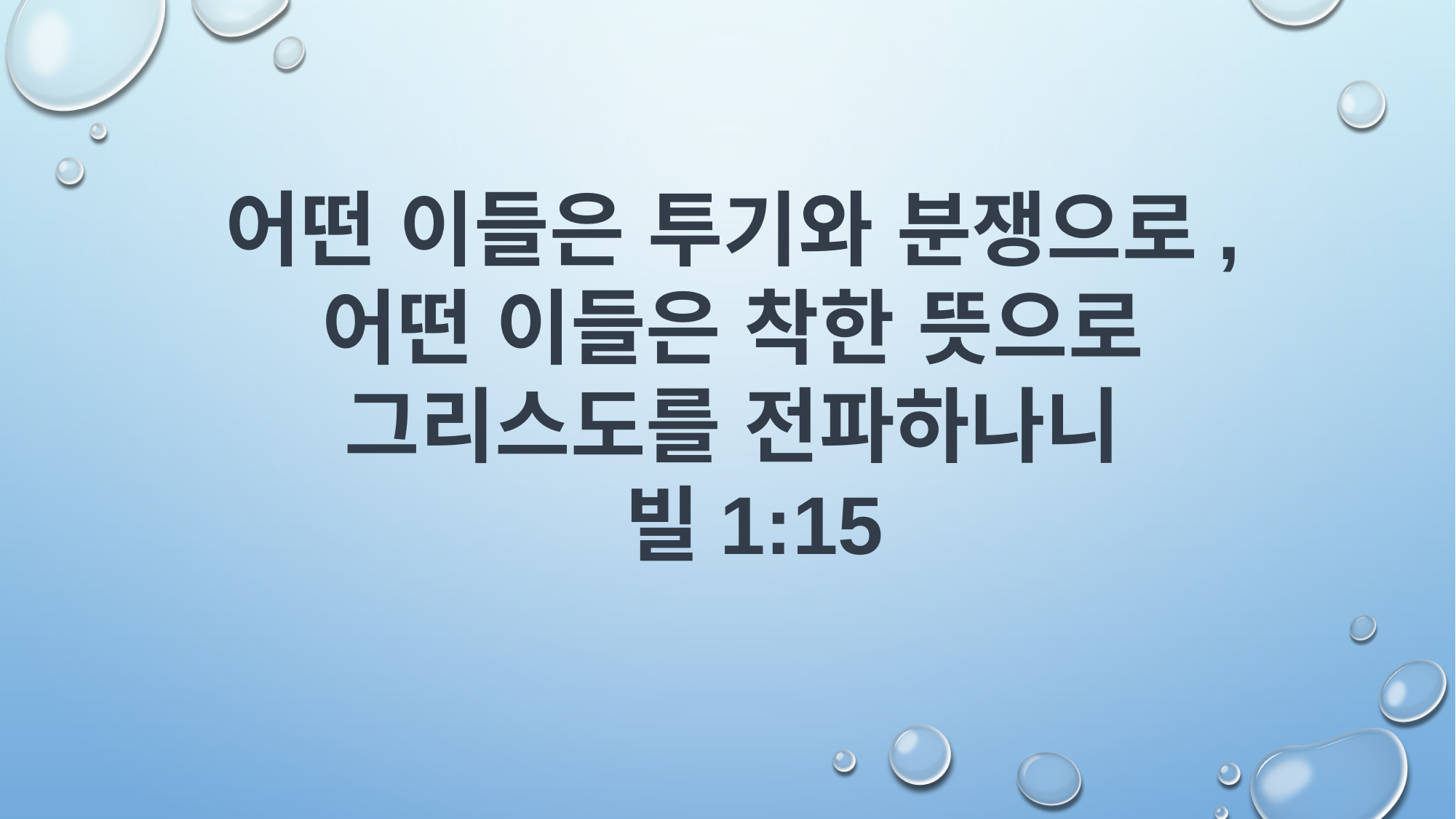

어떤 이들은 투기와 분쟁으로, 어떤 이들은 착한 뜻으로 그리스도를 전파하나니
 빌1:15